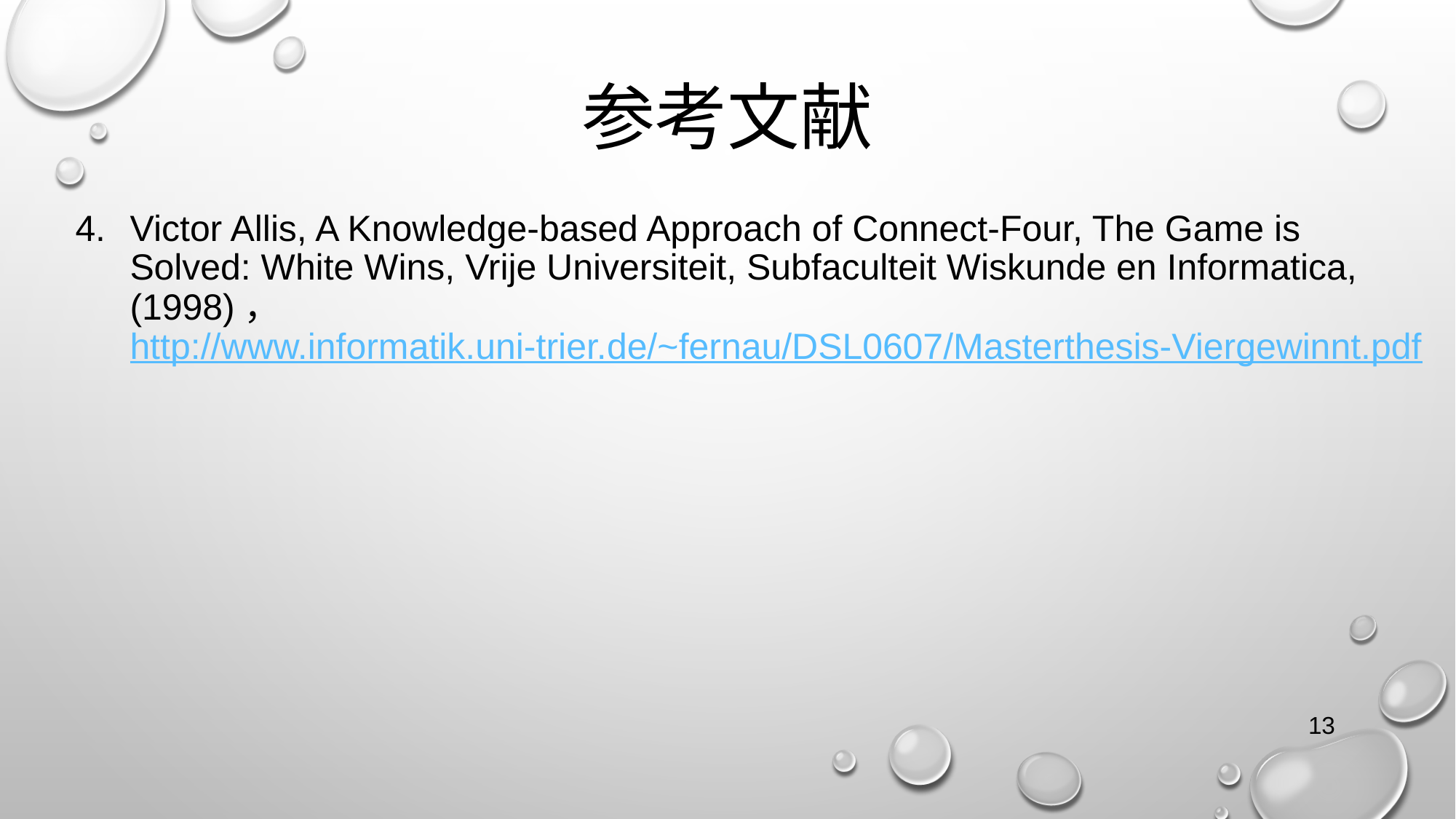

参考文献
Victor Allis, A Knowledge-based Approach of Connect-Four, The Game is Solved: White Wins, Vrije Universiteit, Subfaculteit Wiskunde en Informatica, (1998)，
http://www.informatik.uni-trier.de/~fernau/DSL0607/Masterthesis-Viergewinnt.pdf
13